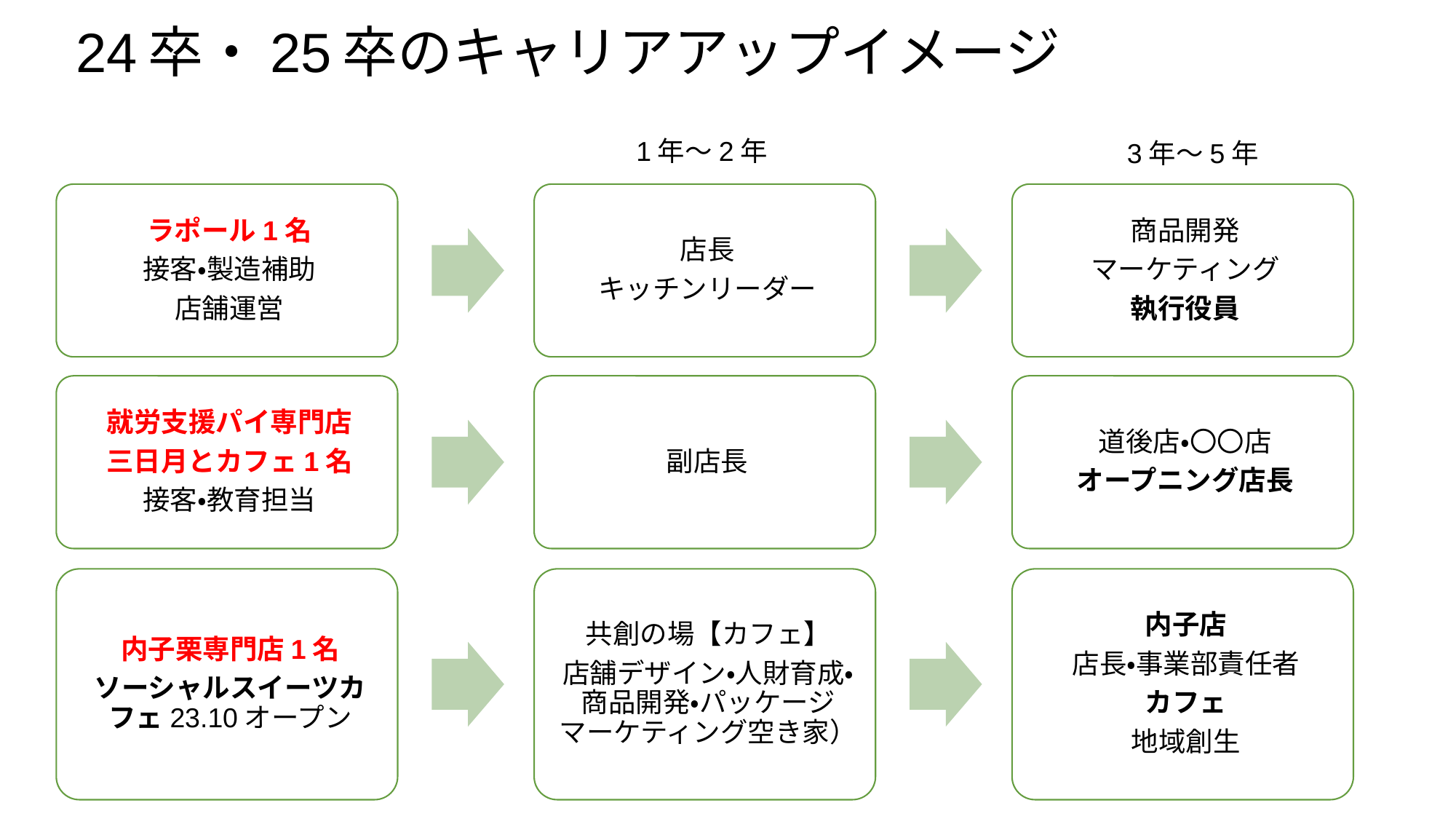

# 24卒・25卒のキャリアアップイメージ
1年～2年
3年～5年
ラポール1名
接客・製造補助
店舗運営

店長
キッチンリーダー

商品開発
マーケティング
執行役員
就労支援パイ専門店
三日月とカフェ1名
接客・教育担当

副店長

道後店・〇〇店
オープニング店長
内子栗専門店1名
ソーシャルスイーツカフェ23.10オープン

共創の場【カフェ】
店舗デザイン・人財育成・商品開発・パッケージマーケティング空き家）

内子店
店長・事業部責任者
カフェ
地域創生